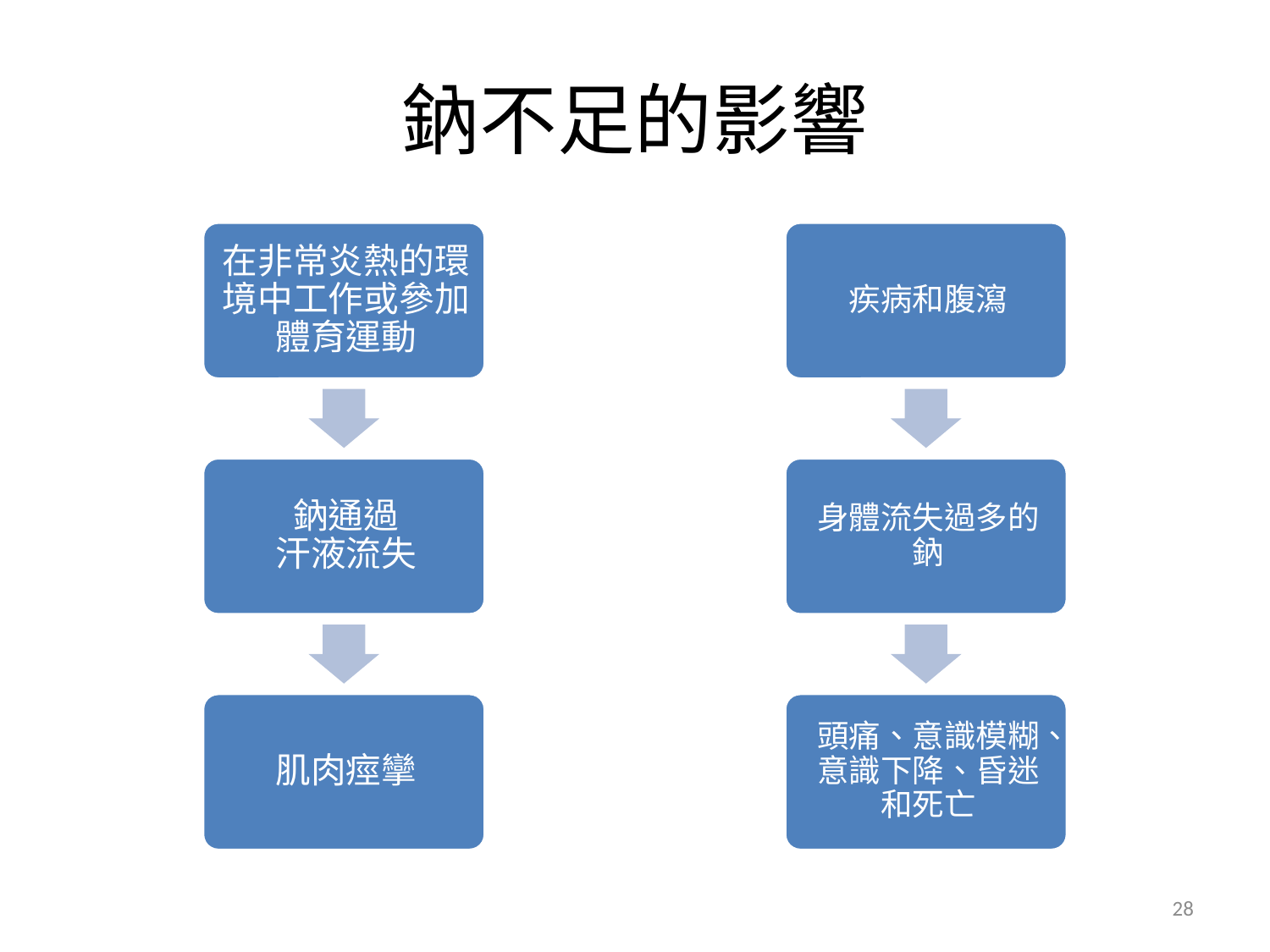

# 鈉不足的影響
在非常炎熱的環境中工作或參加體育運動

鈉通過
汗液流失

肌肉痙攣
疾病和腹瀉

身體流失過多的鈉

頭痛、意識模糊、意識下降、昏迷和死亡
28